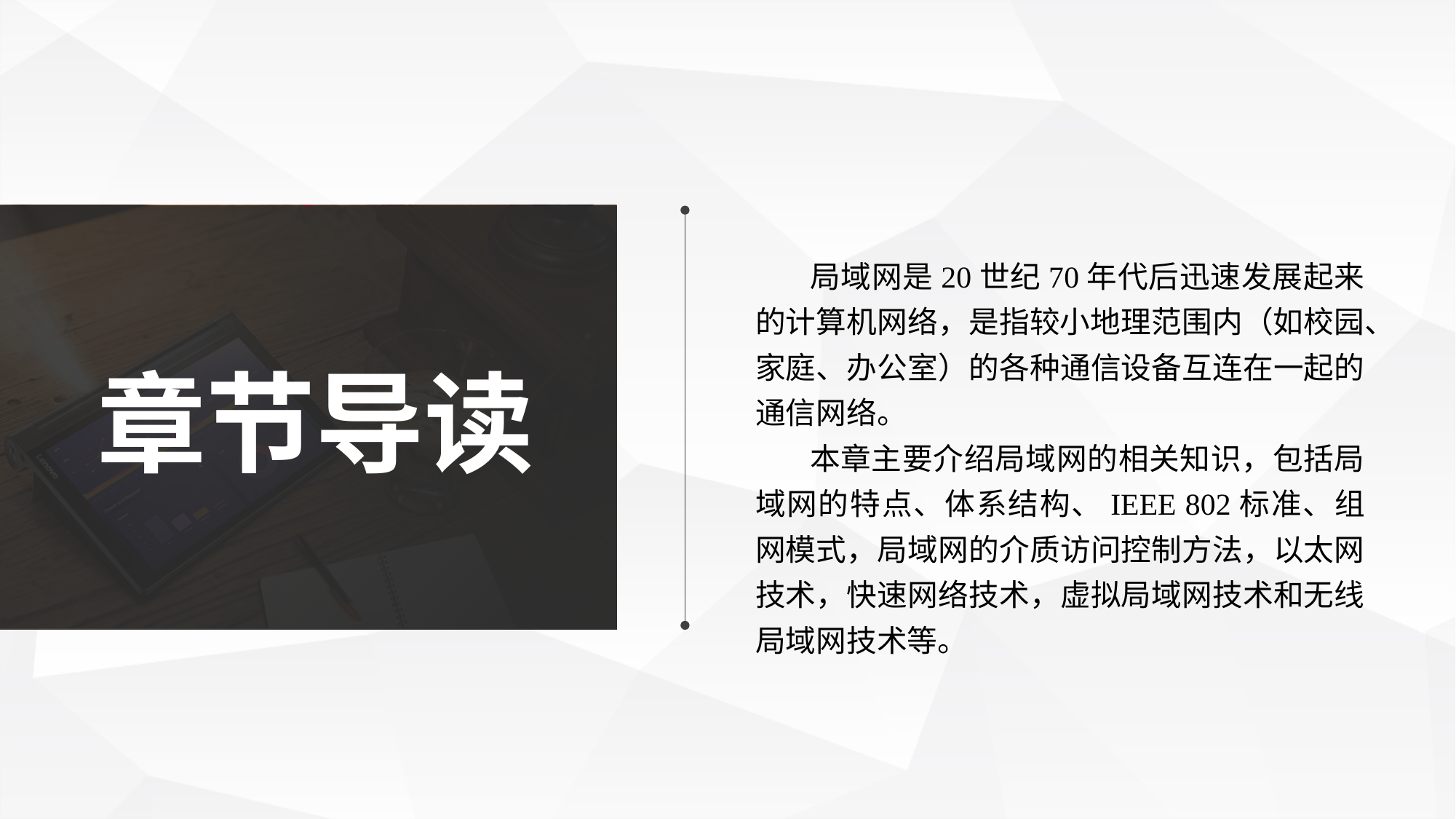

局域网是20世纪70年代后迅速发展起来的计算机网络，是指较小地理范围内（如校园、家庭、办公室）的各种通信设备互连在一起的通信网络。
本章主要介绍局域网的相关知识，包括局域网的特点、体系结构、IEEE 802标准、组网模式，局域网的介质访问控制方法，以太网技术，快速网络技术，虚拟局域网技术和无线局域网技术等。
章节导读